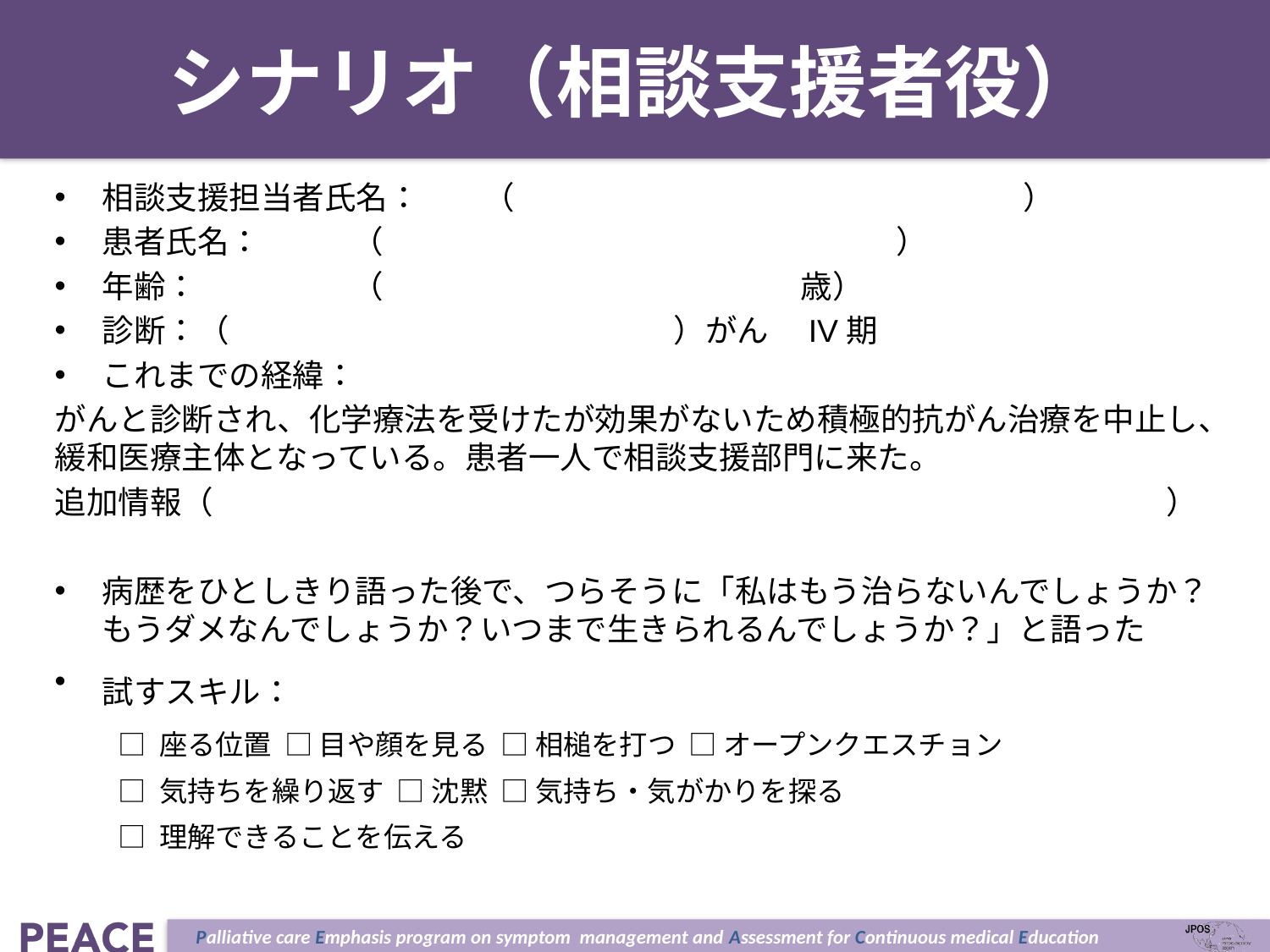

# シナリオ（相談支援者役）
相談支援担当者氏名：	（		　　　　　　　　　）
患者氏名：	（		　　　　　　　　　）
年齢：	（	　　　　　　　　　　歳）
診断：（				　　）がん　IV期
これまでの経緯：
がんと診断され、化学療法を受けたが効果がないため積極的抗がん治療を中止し、緩和医療主体となっている。患者一人で相談支援部門に来た。
追加情報（　　　　　　　　　　　　　　　　　　　　　　　　　　　　　　）

病歴をひとしきり語った後で、つらそうに「私はもう治らないんでしょうか？もうダメなんでしょうか？いつまで生きられるんでしょうか？」と語った
試すスキル：
□ 座る位置  □ 目や顔を見る  □ 相槌を打つ  □ オープンクエスチョン
□ 気持ちを繰り返す  □ 沈黙  □ 気持ち・気がかりを探る
□ 理解できることを伝える